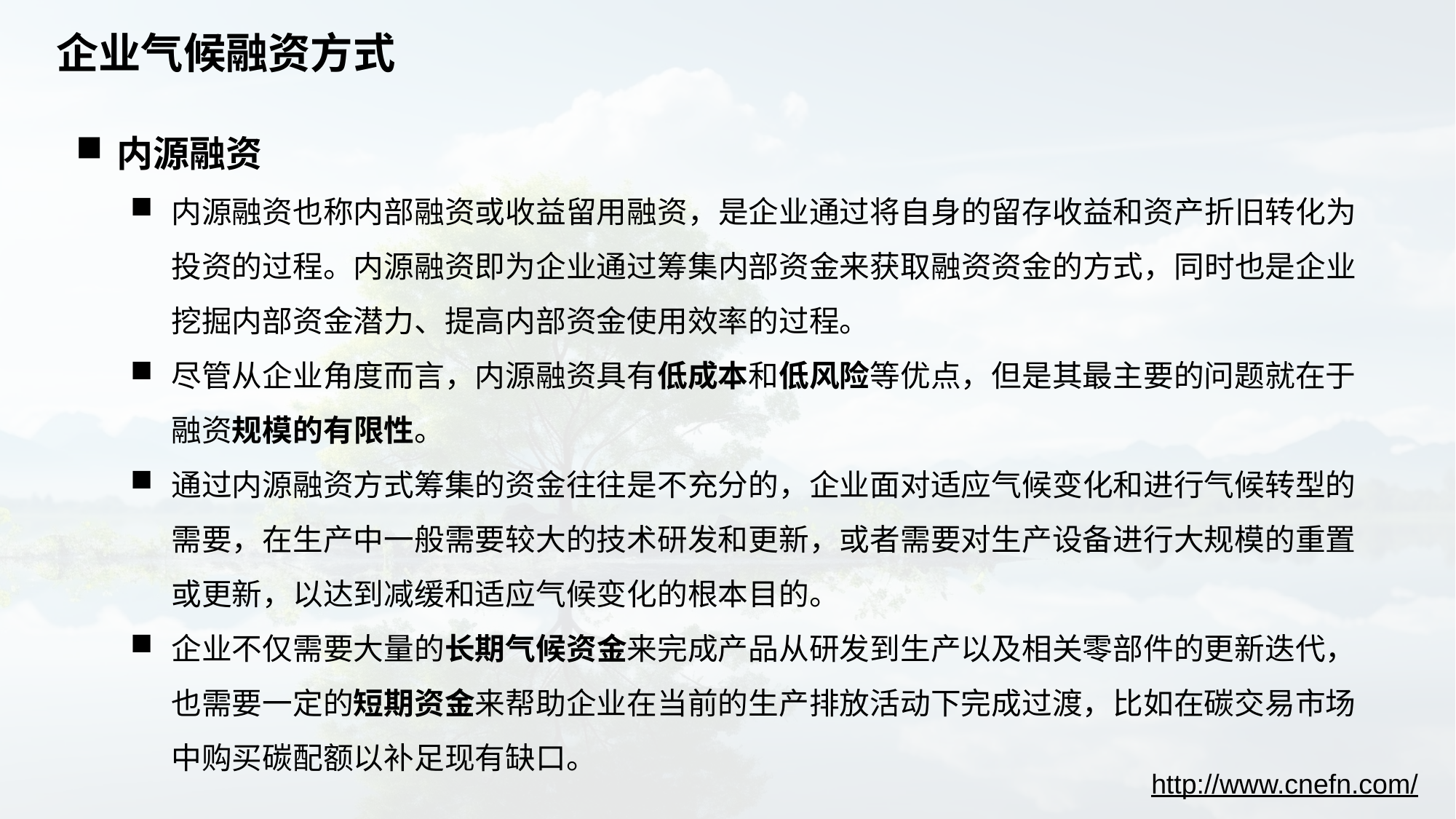

# 企业气候融资方式
内源融资
内源融资也称内部融资或收益留用融资，是企业通过将自身的留存收益和资产折旧转化为投资的过程。内源融资即为企业通过筹集内部资金来获取融资资金的方式，同时也是企业挖掘内部资金潜力、提高内部资金使用效率的过程。
尽管从企业角度而言，内源融资具有低成本和低风险等优点，但是其最主要的问题就在于融资规模的有限性。
通过内源融资方式筹集的资金往往是不充分的，企业面对适应气候变化和进行气候转型的需要，在生产中一般需要较大的技术研发和更新，或者需要对生产设备进行大规模的重置或更新，以达到减缓和适应气候变化的根本目的。
企业不仅需要大量的长期气候资金来完成产品从研发到生产以及相关零部件的更新迭代，也需要一定的短期资金来帮助企业在当前的生产排放活动下完成过渡，比如在碳交易市场中购买碳配额以补足现有缺口。